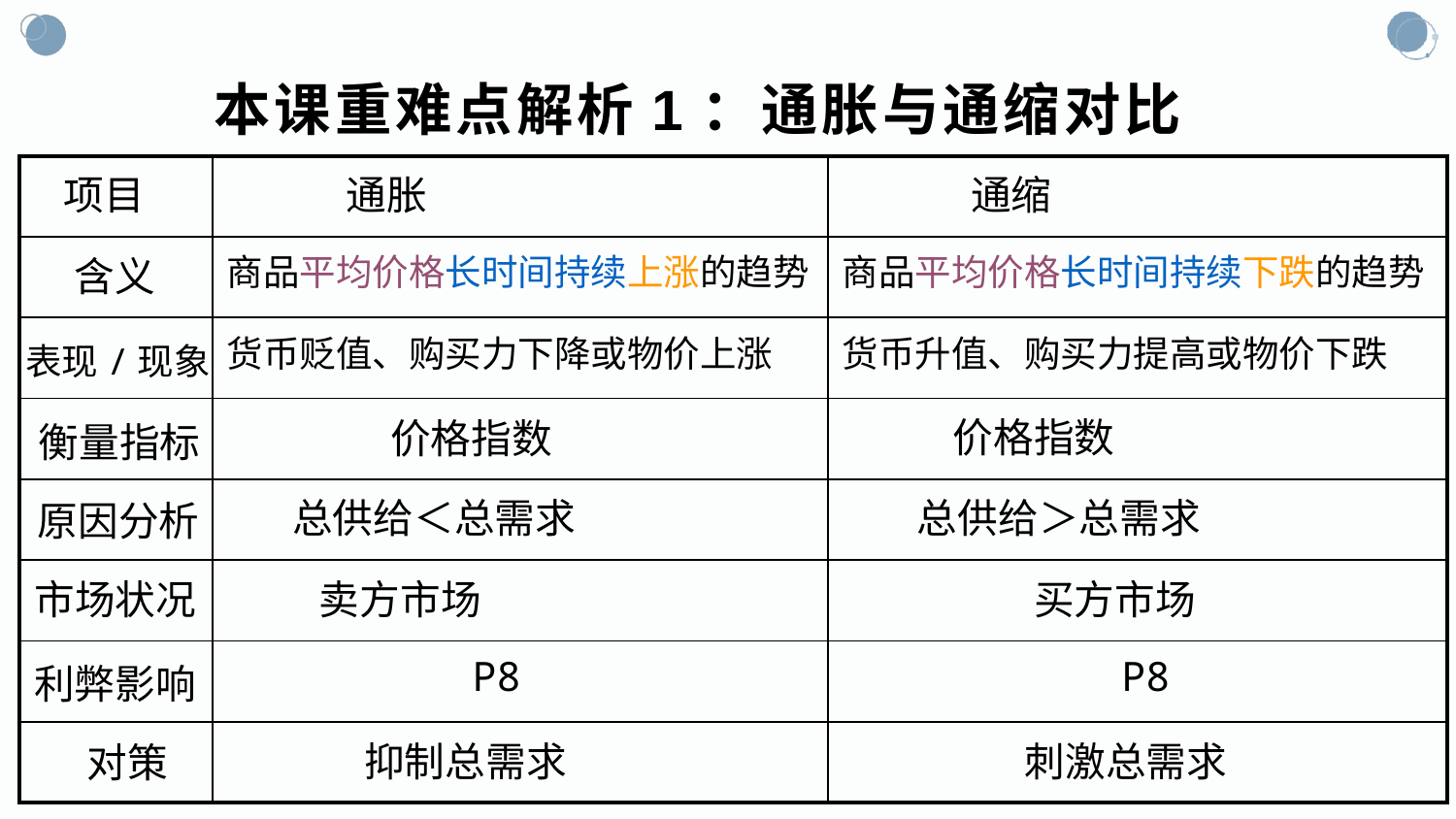

# 本课重难点解析1：通胀与通缩对比
| 项目 | 通胀 | 通缩 |
| --- | --- | --- |
|  | 商品平均价格长时间持续上涨的趋势 | 商品平均价格长时间持续下跌的趋势 |
|  | 货币贬值、购买力下降或物价上涨 | 货币升值、购买力提高或物价下跌 |
|  |  | 价格指数 |
|  | 总供给＜总需求 | 总供给＞总需求 |
| 市场状况 | 卖方市场 | 买方市场 |
|  | P8 | P8 |
|  | 抑制总需求 | 刺激总需求 |
含义
表现/现象
价格指数
衡量指标
原因分析
利弊影响
对策